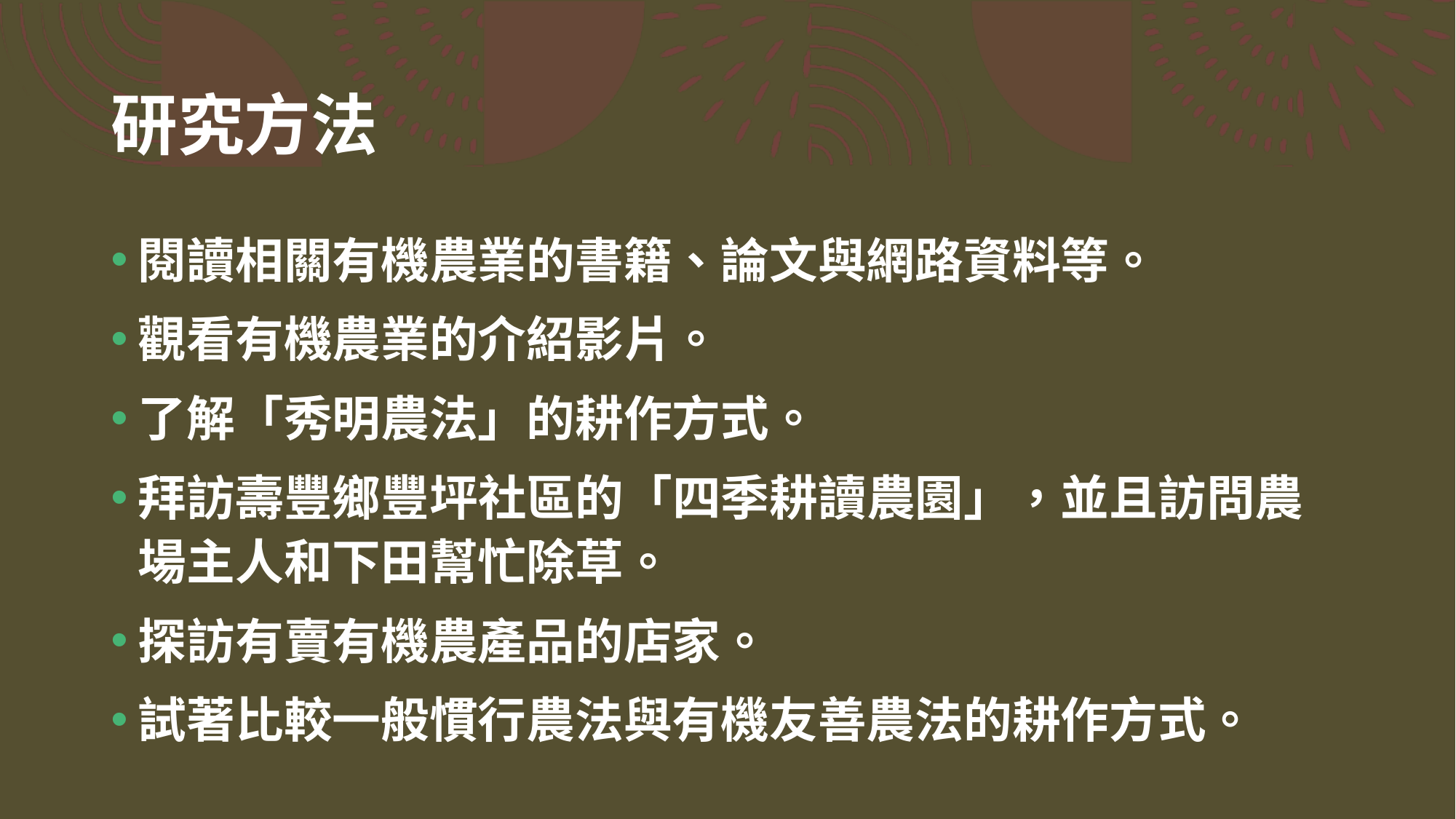

# 研究方法
閱讀相關有機農業的書籍、論文與網路資料等。
觀看有機農業的介紹影片。
了解「秀明農法」的耕作方式。
拜訪壽豐鄉豐坪社區的「四季耕讀農園」，並且訪問農場主人和下田幫忙除草。
探訪有賣有機農產品的店家。
試著比較一般慣行農法與有機友善農法的耕作方式。